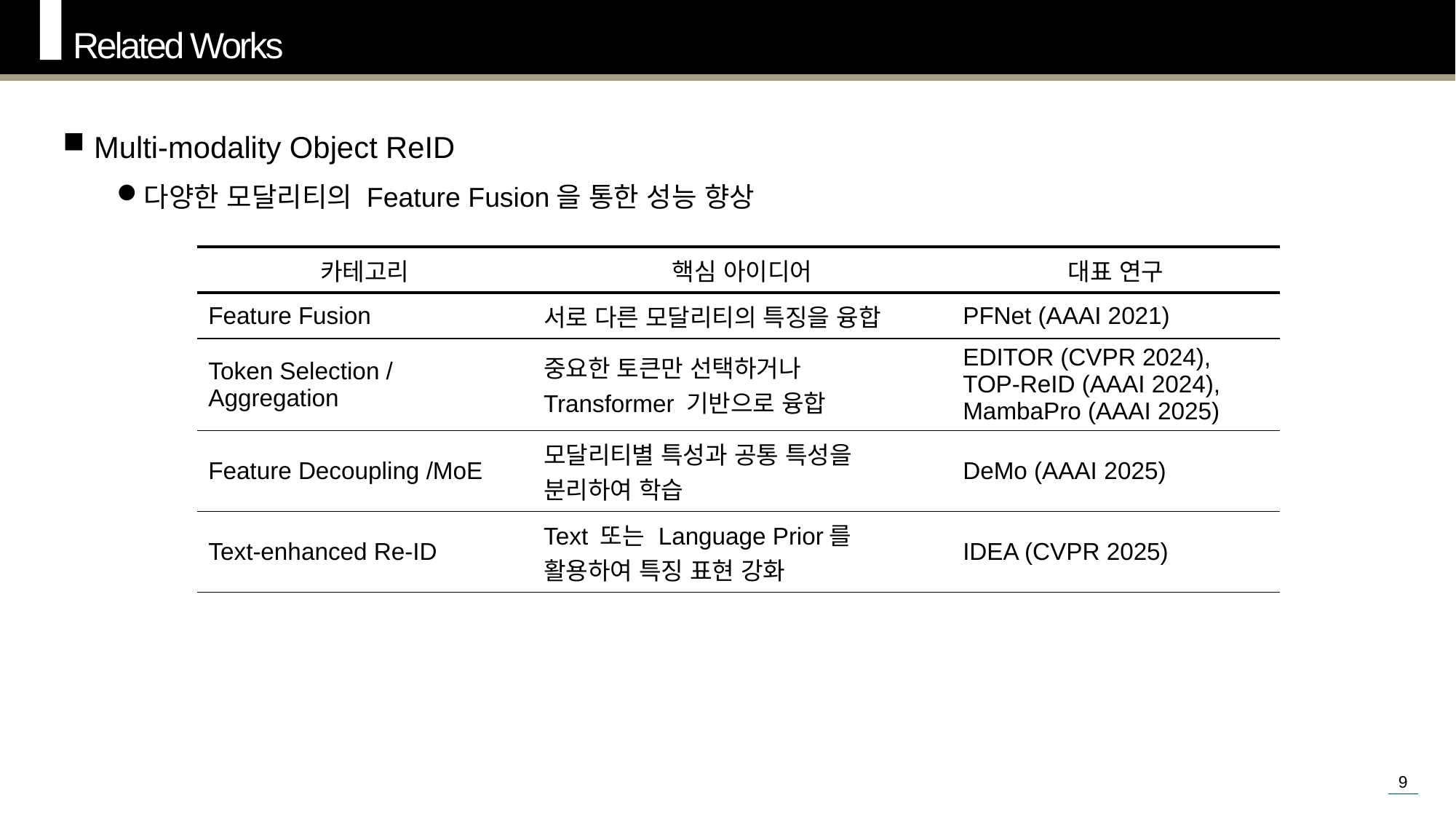

Related Works
Multi-modality Object ReID
다양한 모달리티의 Feature Fusion을 통한 성능 향상
| 카테고리 | 핵심 아이디어 | 대표 연구 |
| --- | --- | --- |
| Feature Fusion | 서로 다른 모달리티의 특징을 융합 | PFNet (AAAI 2021) |
| Token Selection / Aggregation | 중요한 토큰만 선택하거나 Transformer 기반으로 융합 | EDITOR (CVPR 2024), TOP-ReID (AAAI 2024), MambaPro (AAAI 2025) |
| Feature Decoupling /MoE | 모달리티별 특성과 공통 특성을 분리하여 학습 | DeMo (AAAI 2025) |
| Text-enhanced Re-ID | Text 또는 Language Prior를 활용하여 특징 표현 강화 | IDEA (CVPR 2025) |